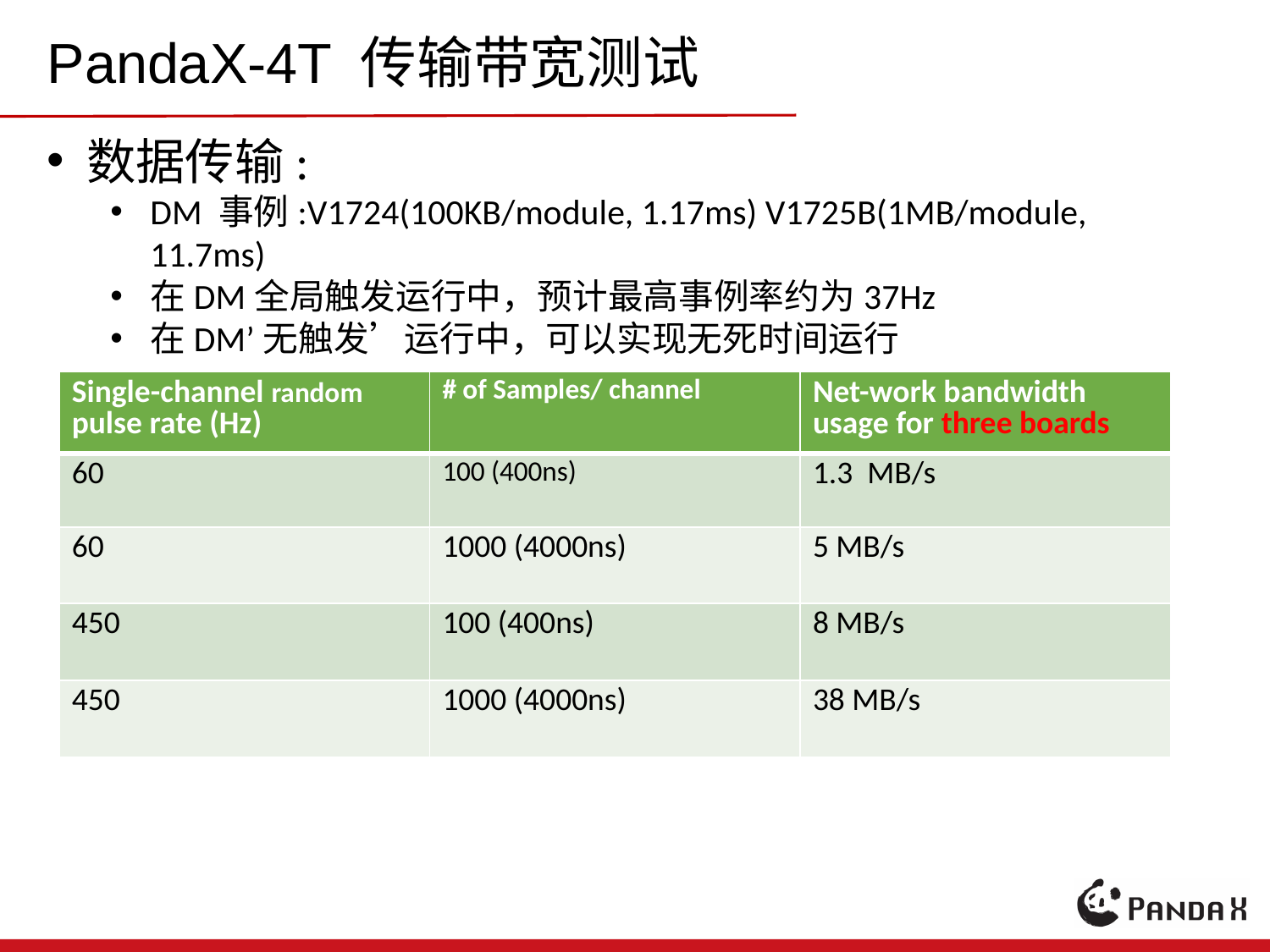

# PandaX-4T 传输带宽测试
数据传输:
DM 事例:V1724(100KB/module, 1.17ms) V1725B(1MB/module, 11.7ms)
在DM全局触发运行中，预计最高事例率约为37Hz
在DM’无触发’运行中，可以实现无死时间运行
| Single-channel random pulse rate (Hz) | # of Samples/ channel | Net-work bandwidth usage for three boards |
| --- | --- | --- |
| 60 | 100 (400ns) | 1.3 MB/s |
| 60 | 1000 (4000ns) | 5 MB/s |
| 450 | 100 (400ns) | 8 MB/s |
| 450 | 1000 (4000ns) | 38 MB/s |